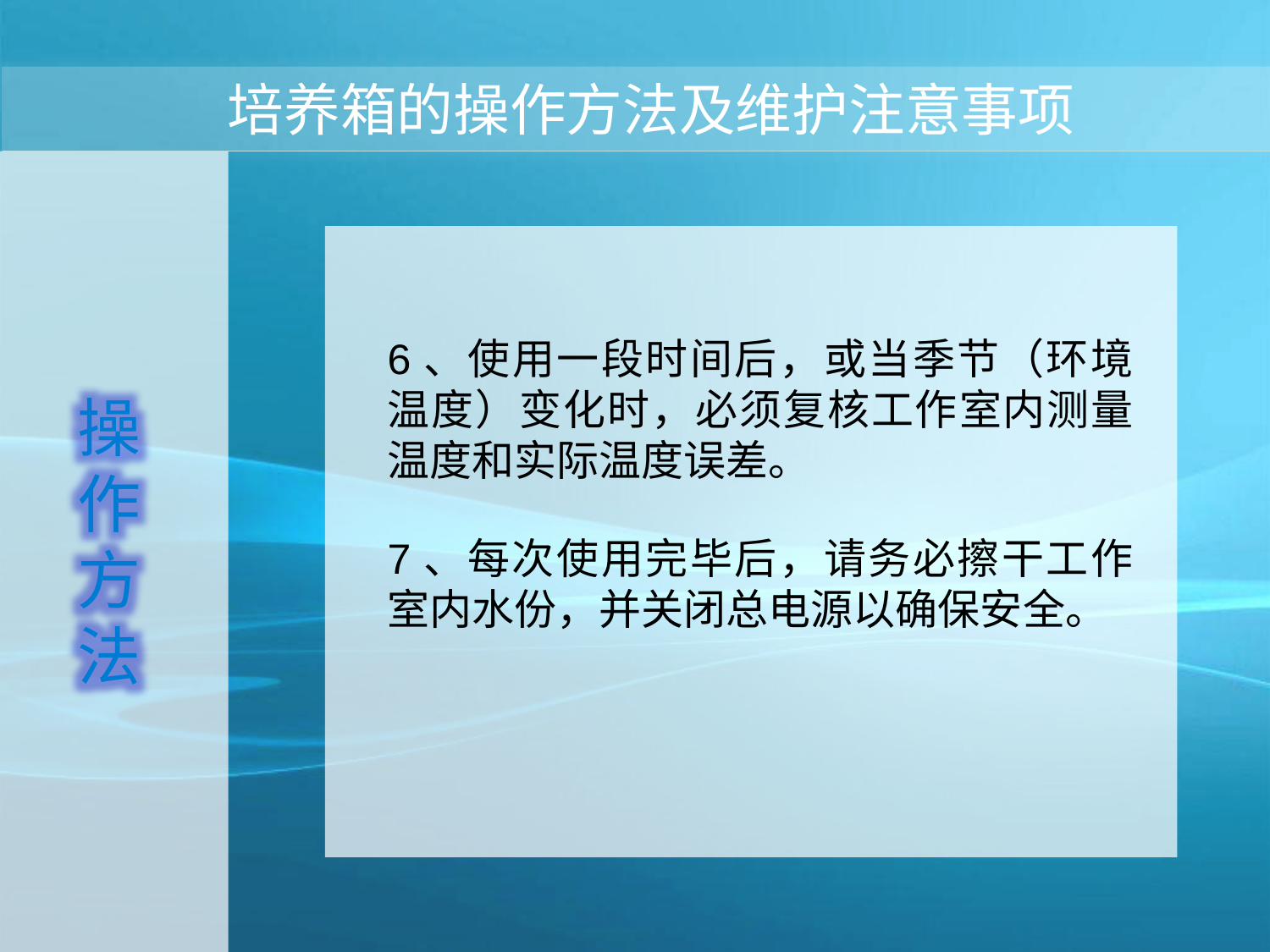

# 培养箱的操作方法及维护注意事项

6、使用一段时间后，或当季节（环境温度）变化时，必须复核工作室内测量温度和实际温度误差。
操作方法
7、每次使用完毕后，请务必擦干工作室内水份，并关闭总电源以确保安全。